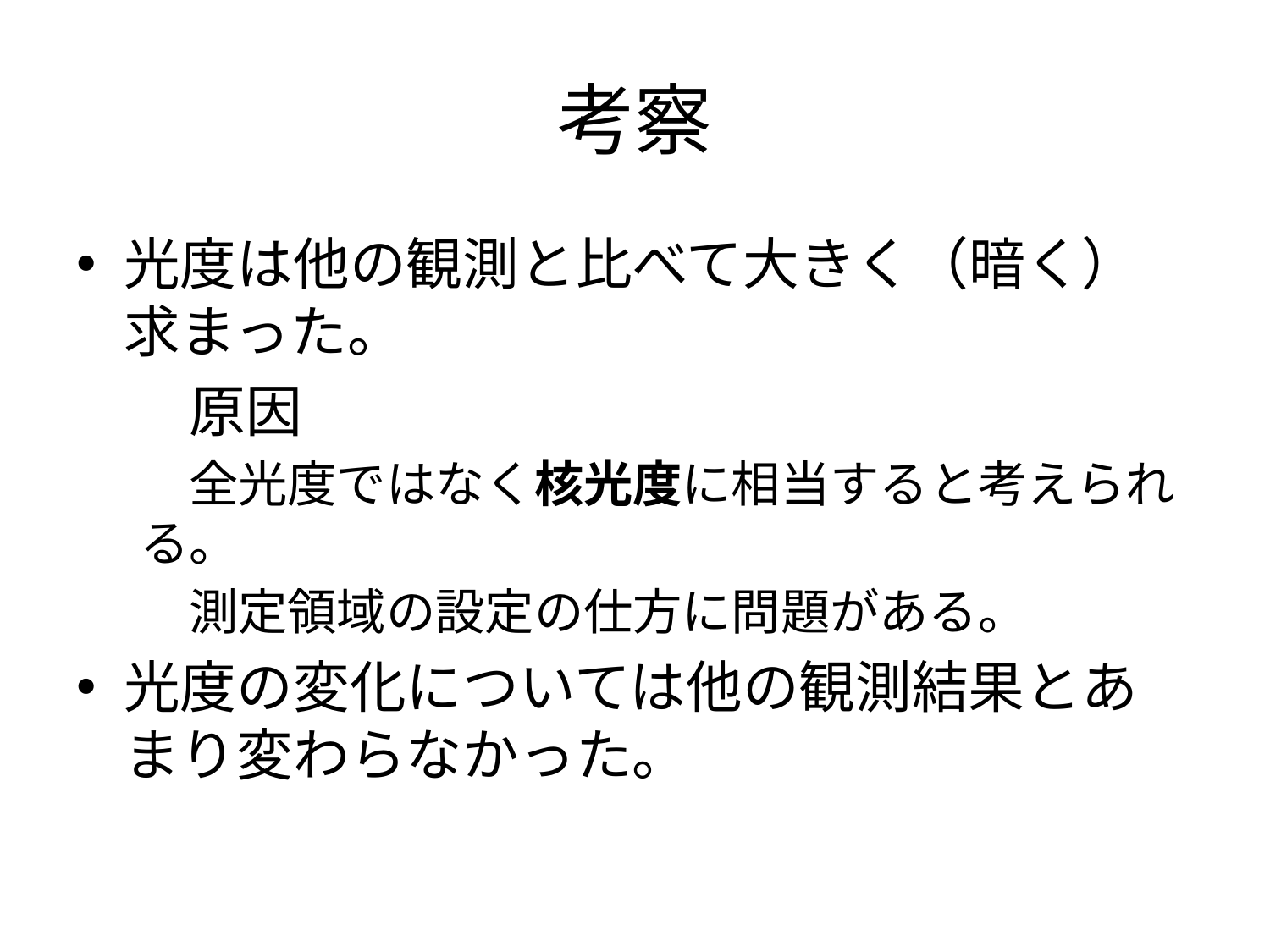

# 考察
光度は他の観測と比べて大きく（暗く）求まった。
　　原因
　全光度ではなく核光度に相当すると考えられる。
　測定領域の設定の仕方に問題がある。
光度の変化については他の観測結果とあまり変わらなかった。